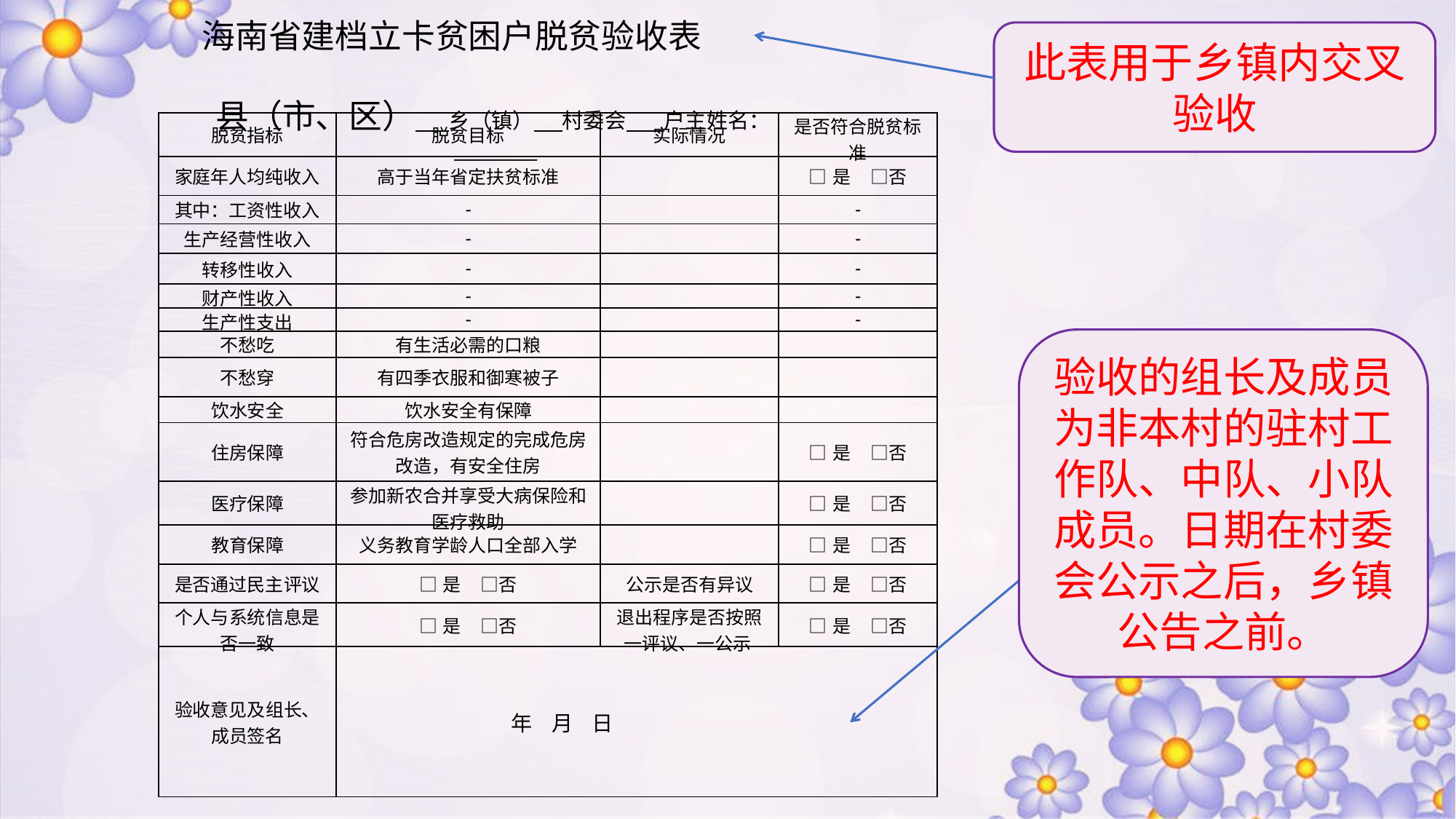

海南省建档立卡贫困户脱贫验收表 县（市、区）       乡（镇）      村委会        户主姓名：_______
此表用于乡镇内交叉验收
| 脱贫指标 | 脱贫目标 | 实际情况 | 是否符合脱贫标准 |
| --- | --- | --- | --- |
| 家庭年人均纯收入 | 高于当年省定扶贫标准 |  | □是 □否 |
| 其中：工资性收入 | - |  | - |
| 生产经营性收入 | - |  | - |
| 转移性收入 | - |  | - |
| 财产性收入 | - |  | - |
| 生产性支出 | - |  | - |
| 不愁吃 | 有生活必需的口粮 |  |  |
| 不愁穿 | 有四季衣服和御寒被子 |  |  |
| 饮水安全 | 饮水安全有保障 |  |  |
| 住房保障 | 符合危房改造规定的完成危房改造，有安全住房 |  | □是 □否 |
| 医疗保障 | 参加新农合并享受大病保险和医疗救助 |  | □是 □否 |
| 教育保障 | 义务教育学龄人口全部入学 |  | □是 □否 |
| 是否通过民主评议 | □是 □否 | 公示是否有异议 | □是 □否 |
| 个人与系统信息是否一致 | □是 □否 | 退出程序是否按照一评议、一公示 | □是 □否 |
| 验收意见及组长、成员签名 | 年 月 日 |  |  |
验收的组长及成员为非本村的驻村工作队、中队、小队成员。日期在村委会公示之后，乡镇公告之前。